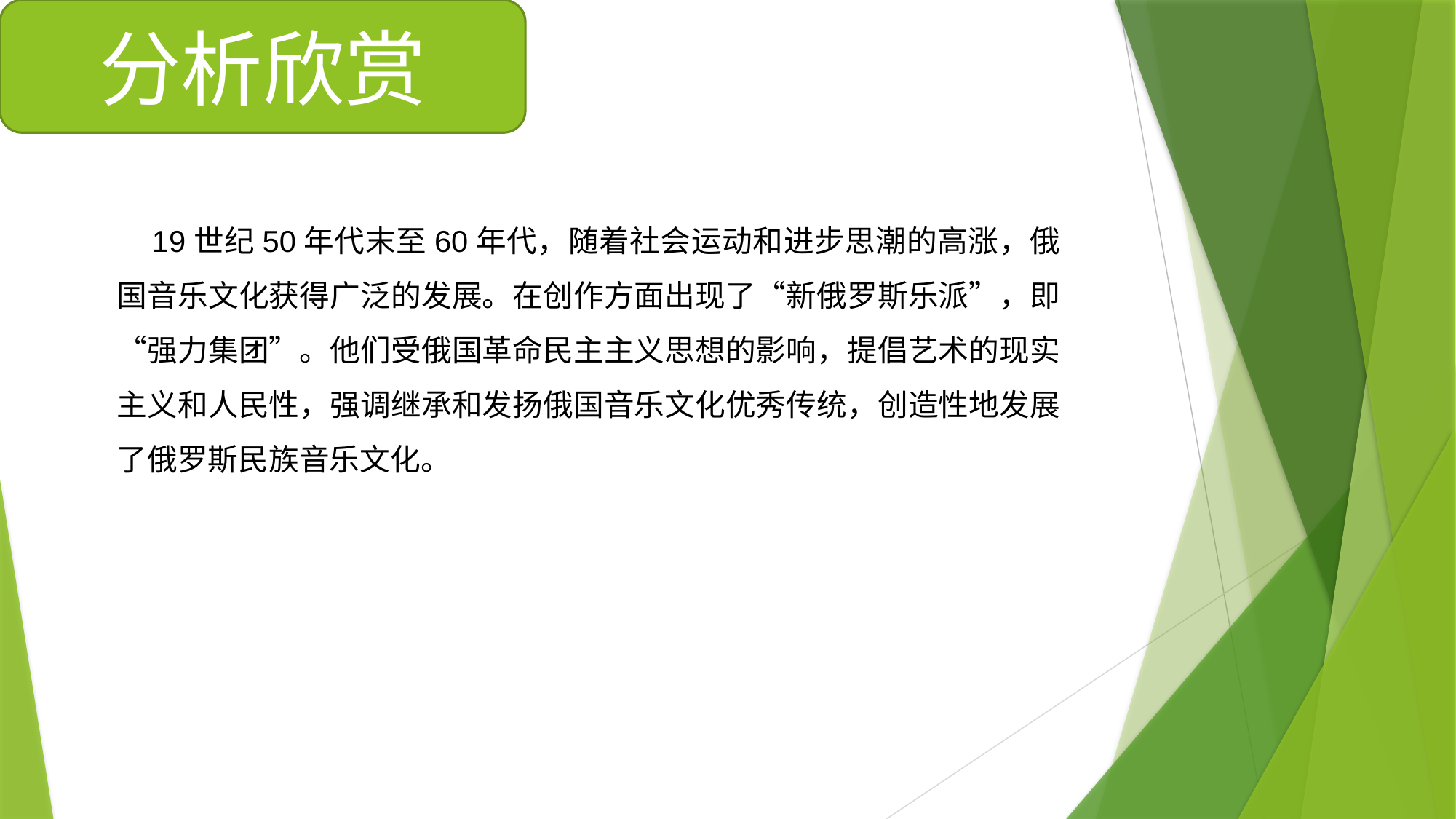

分析欣赏

    19世纪50年代末至60年代，随着社会运动和进步思潮的高涨，俄国音乐文化获得广泛的发展。在创作方面出现了“新俄罗斯乐派”，即“强力集团”。他们受俄国革命民主主义思想的影响，提倡艺术的现实主义和人民性，强调继承和发扬俄国音乐文化优秀传统，创造性地发展了俄罗斯民族音乐文化。